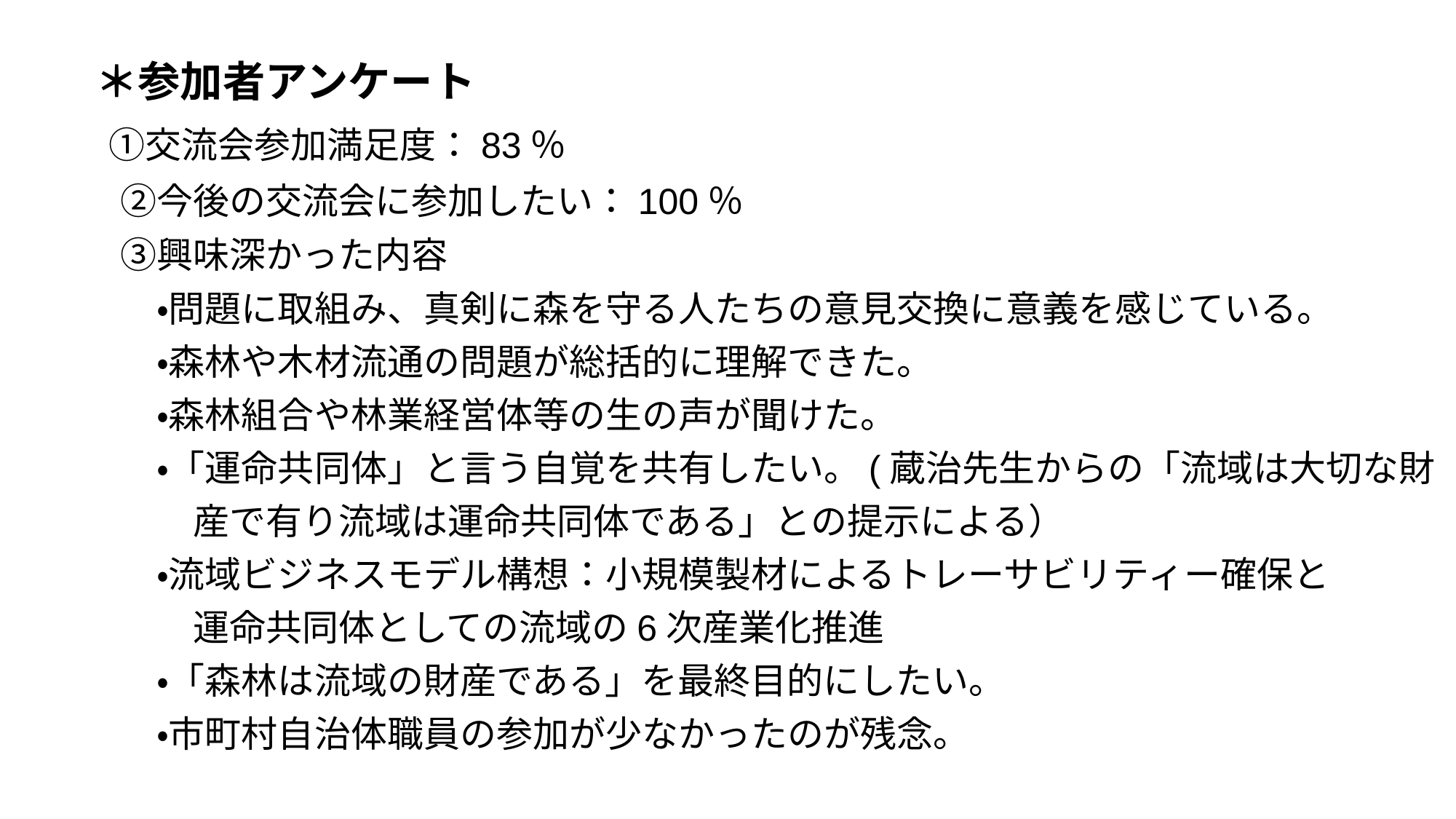

＊参加者アンケート
　  　➀交流会参加満足度：83％
　　　➁今後の交流会に参加したい：100％
　　　③興味深かった内容
　　　　・問題に取組み、真剣に森を守る人たちの意見交換に意義を感じている。
　　　　・森林や木材流通の問題が総括的に理解できた。
　　　　・森林組合や林業経営体等の生の声が聞けた。
　　　　・「運命共同体」と言う自覚を共有したい。(蔵治先生からの「流域は大切な財
　　　　　産で有り流域は運命共同体である」との提示による）
　　　　・流域ビジネスモデル構想：小規模製材によるトレーサビリティー確保と
　　　　　運命共同体としての流域の6次産業化推進
　　　　・「森林は流域の財産である」を最終目的にしたい。
　　　　・市町村自治体職員の参加が少なかったのが残念。